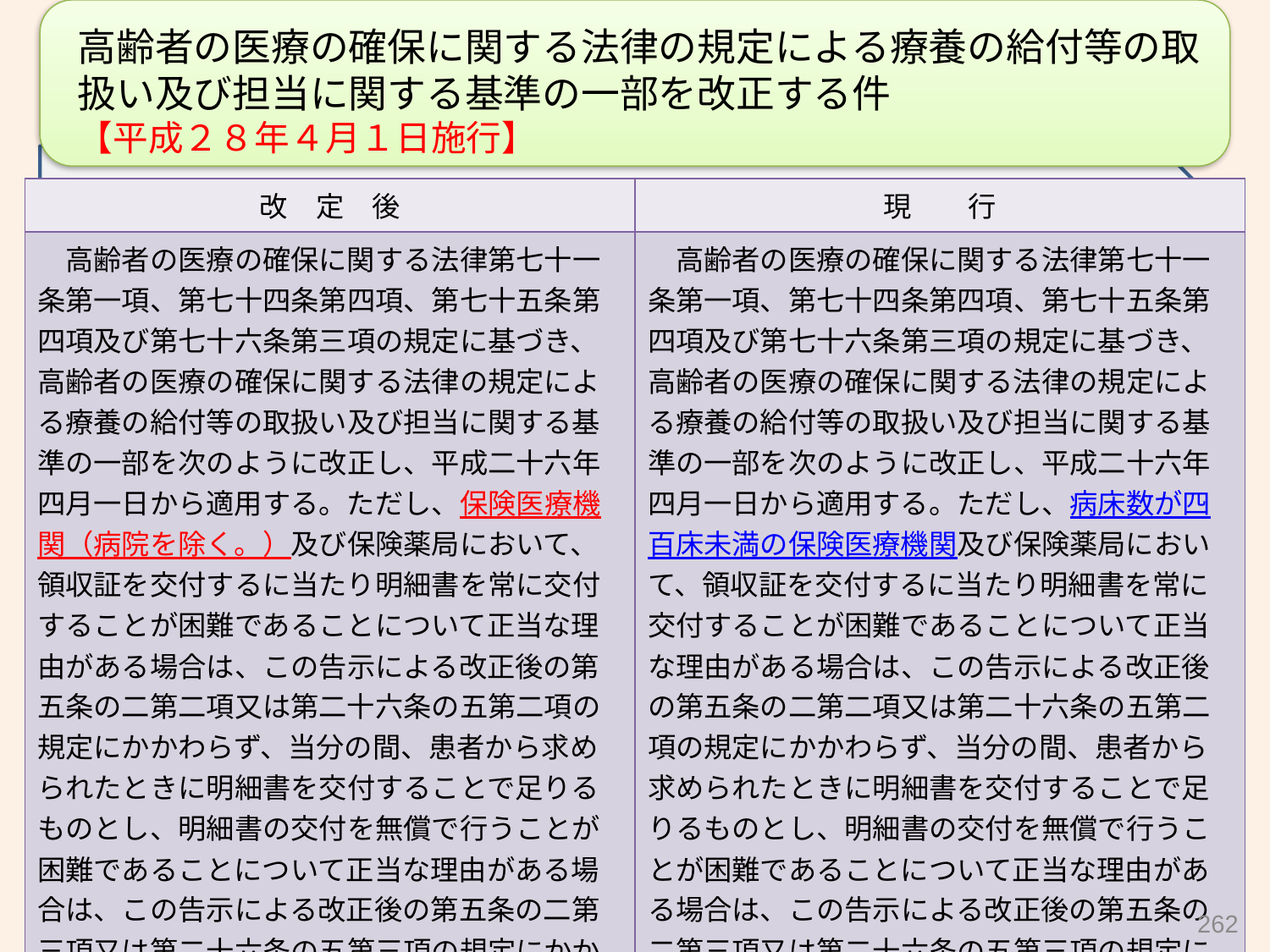

高齢者の医療の確保に関する法律の規定による療養の給付等の取扱い及び担当に関する基準の一部を改正する件
【平成２８年４月１日施行】

| 改　定　後 | 現　　行 |
| --- | --- |
| 高齢者の医療の確保に関する法律第七十一条第一項、第七十四条第四項、第七十五条第四項及び第七十六条第三項の規定に基づき、高齢者の医療の確保に関する法律の規定による療養の給付等の取扱い及び担当に関する基準の一部を次のように改正し、平成二十六年四月一日から適用する。ただし、保険医療機関（病院を除く。）及び保険薬局において、領収証を交付するに当たり明細書を常に交付することが困難であることについて正当な理由がある場合は、この告示による改正後の第五条の二第二項又は第二十六条の五第二項の規定にかかわらず、当分の間、患者から求められたときに明細書を交付することで足りるものとし、明細書の交付を無償で行うことが困難であることについて正当な理由がある場合は、この告示による改正後の第五条の二第三項又は第二十六条の五第三項の規定にかかわらず、当分の間、明細書の交付を有償で行うことができるものとする。 | 高齢者の医療の確保に関する法律第七十一条第一項、第七十四条第四項、第七十五条第四項及び第七十六条第三項の規定に基づき、高齢者の医療の確保に関する法律の規定による療養の給付等の取扱い及び担当に関する基準の一部を次のように改正し、平成二十六年四月一日から適用する。ただし、病床数が四百床未満の保険医療機関及び保険薬局において、領収証を交付するに当たり明細書を常に交付することが困難であることについて正当な理由がある場合は、この告示による改正後の第五条の二第二項又は第二十六条の五第二項の規定にかかわらず、当分の間、患者から求められたときに明細書を交付することで足りるものとし、明細書の交付を無償で行うことが困難であることについて正当な理由がある場合は、この告示による改正後の第五条の二第三項又は第二十六条の五第三項の規定にかかわらず、当分の間、明細書の交付を有償で行うことができるものとする。 |
262